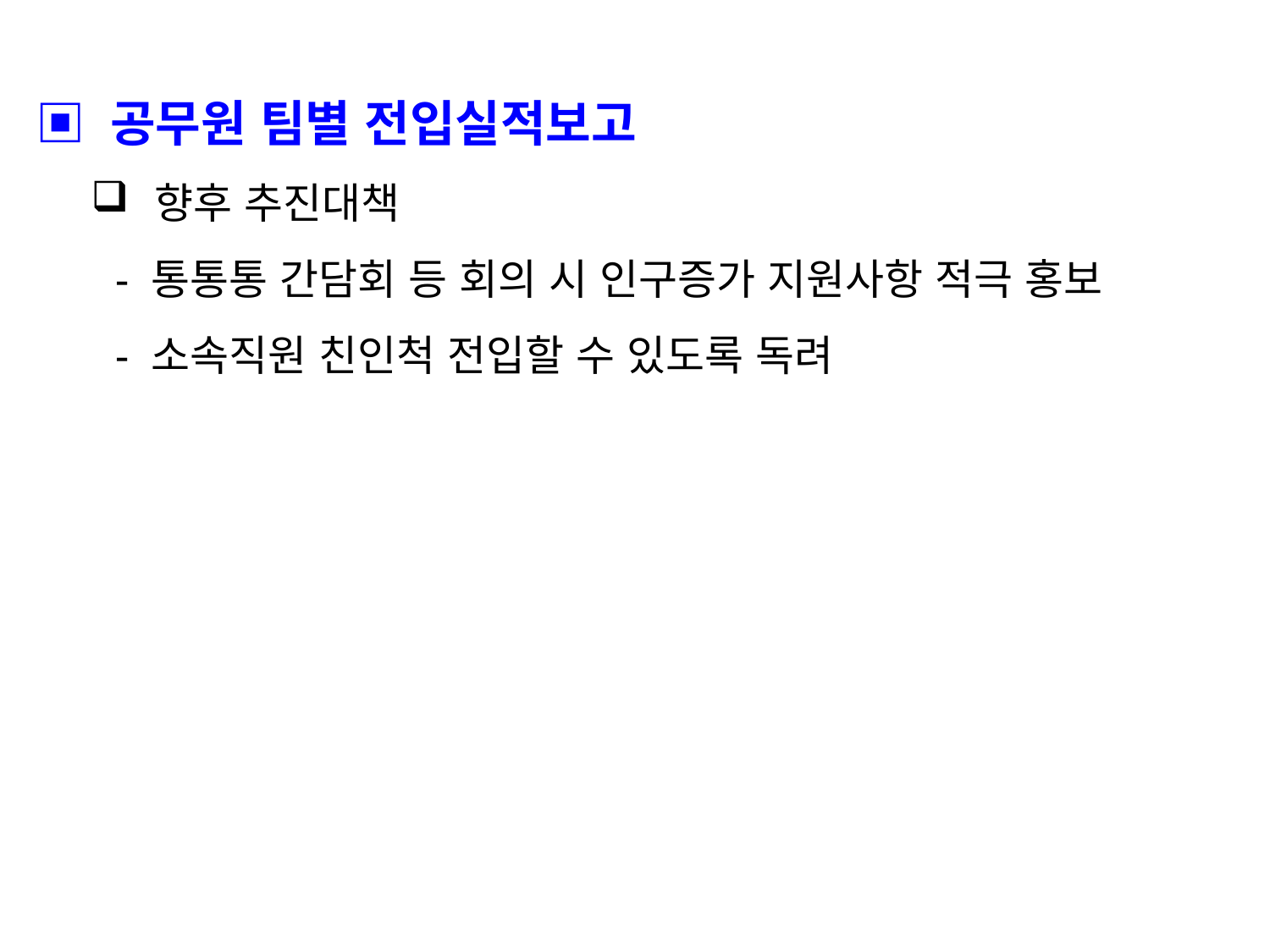

▣ 공무원 팀별 전입실적보고
향후 추진대책
  - 통통통 간담회 등 회의 시 인구증가 지원사항 적극 홍보
  - 소속직원 친인척 전입할 수 있도록 독려